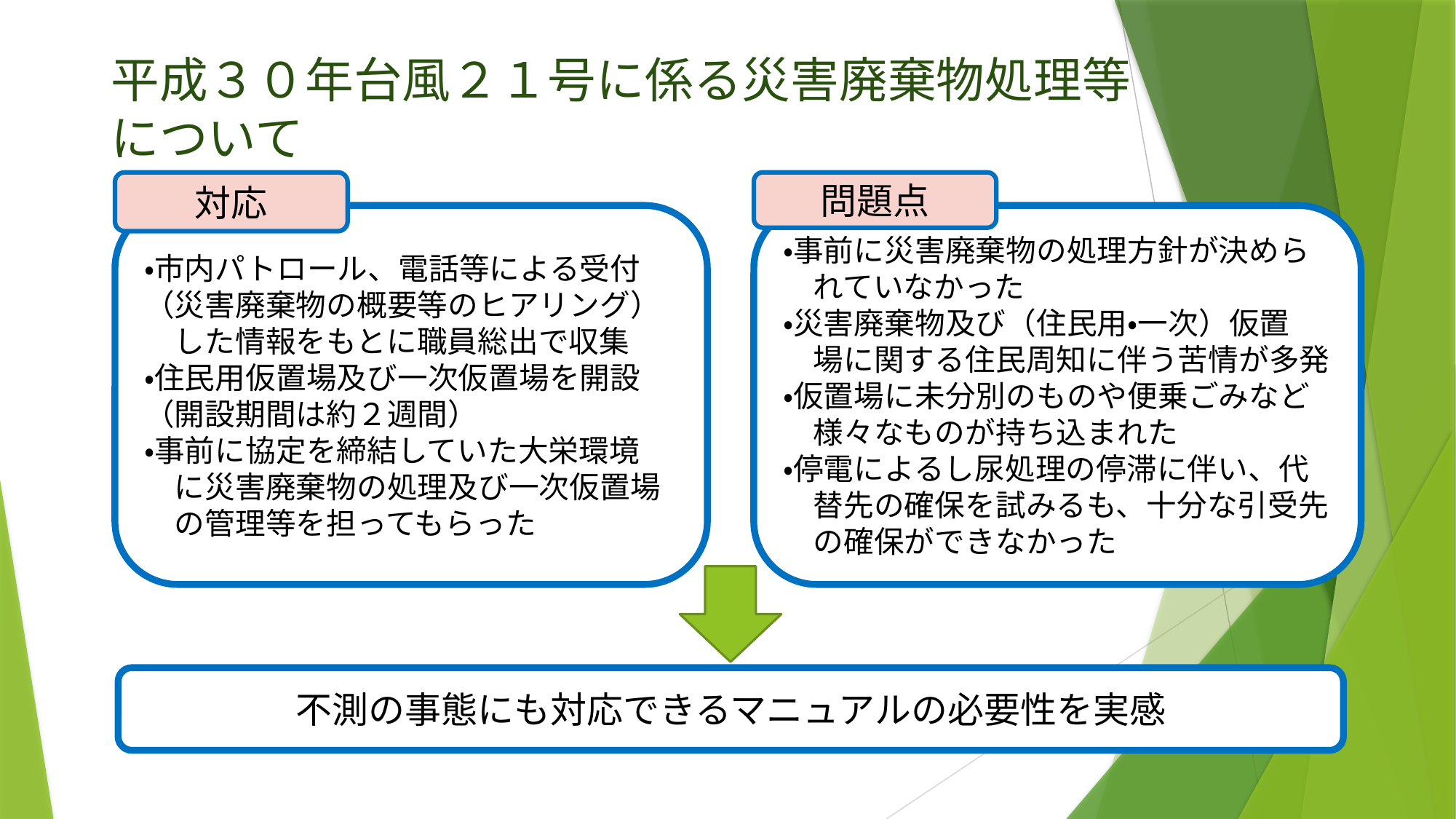

# 平成３０年台風２１号に係る災害廃棄物処理等について
対応
問題点
・市内パトロール、電話等による受付（災害廃棄物の概要等のヒアリング）
　した情報をもとに職員総出で収集
・住民用仮置場及び一次仮置場を開設（開設期間は約２週間）
・事前に協定を締結していた大栄環境
　に災害廃棄物の処理及び一次仮置場
　の管理等を担ってもらった
・事前に災害廃棄物の処理方針が決めら
　れていなかった
・災害廃棄物及び（住民用・一次）仮置
　場に関する住民周知に伴う苦情が多発
・仮置場に未分別のものや便乗ごみなど
　様々なものが持ち込まれた
・停電によるし尿処理の停滞に伴い、代
　替先の確保を試みるも、十分な引受先
　の確保ができなかった

不測の事態にも対応できるマニュアルの必要性を実感